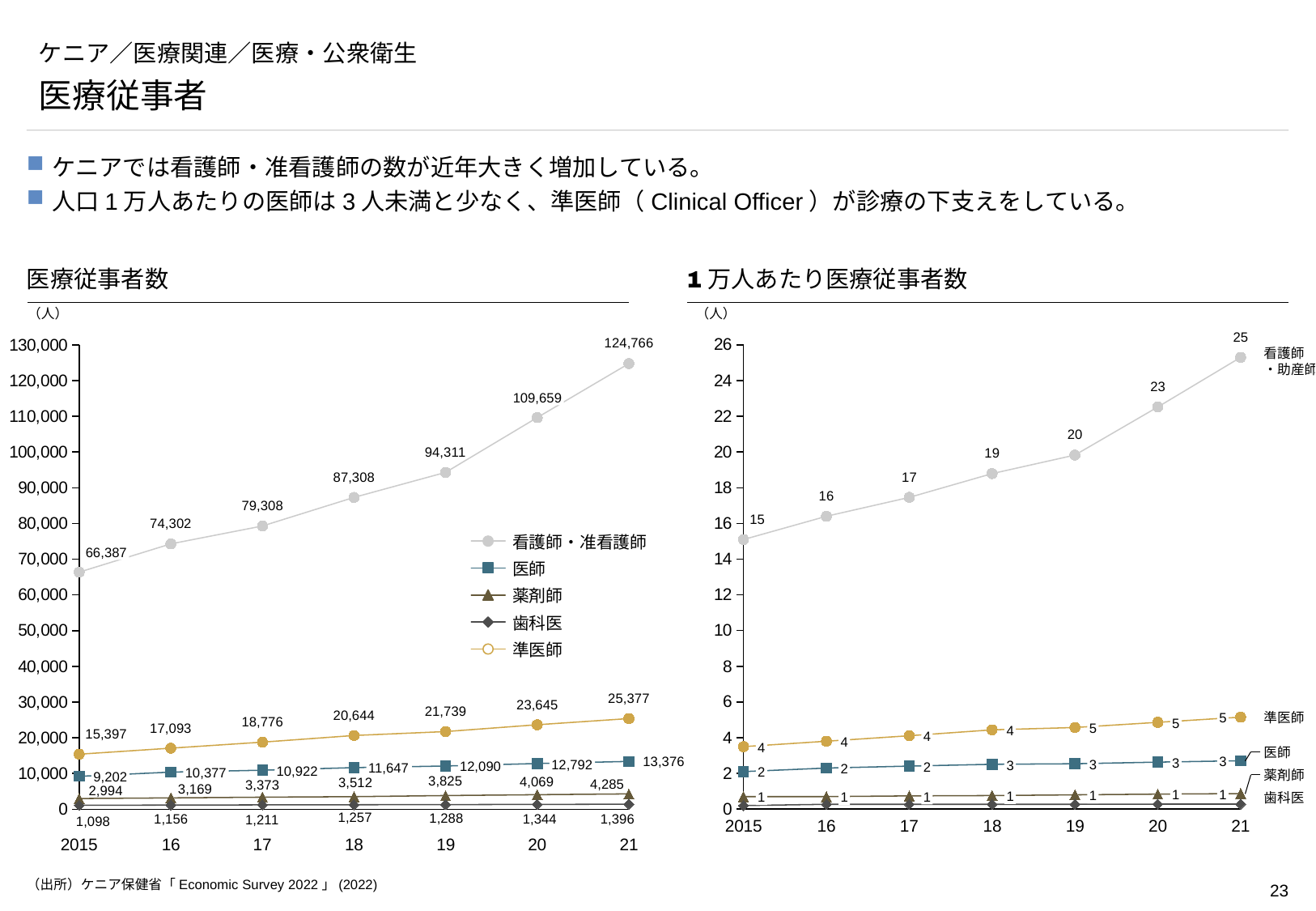

# ケニア／医療関連／医療・公衆衛生
医療従事者
ケニアでは看護師・准看護師の数が近年大きく増加している。
人口1万人あたりの医師は3人未満と少なく、準医師（Clinical Officer）が診療の下支えをしている。
医療従事者数
1万人あたり医療従事者数
（人）
（人）

### Chart

| Category |  |  |  |  |  |
|---|---|---|---|---|---|

### Chart

| Category |  |  |  |  |  |
|---|---|---|---|---|---|
看護師
・助産師
109,659
看護師・准看護師

66,387
医師

薬剤師

歯科医

準医師

5
準医師
5
5
4
4
4
4
医師
3
3
12,792
3
3
12,090
2
11,647
2
10,922
2
10,377
薬剤師
9,202
4,285
1
1
1
1
1
1
1
歯科医
2015
16
17
18
19
20
21
2015
16
17
18
19
20
21
（出所）ケニア保健省「Economic Survey 2022」(2022)